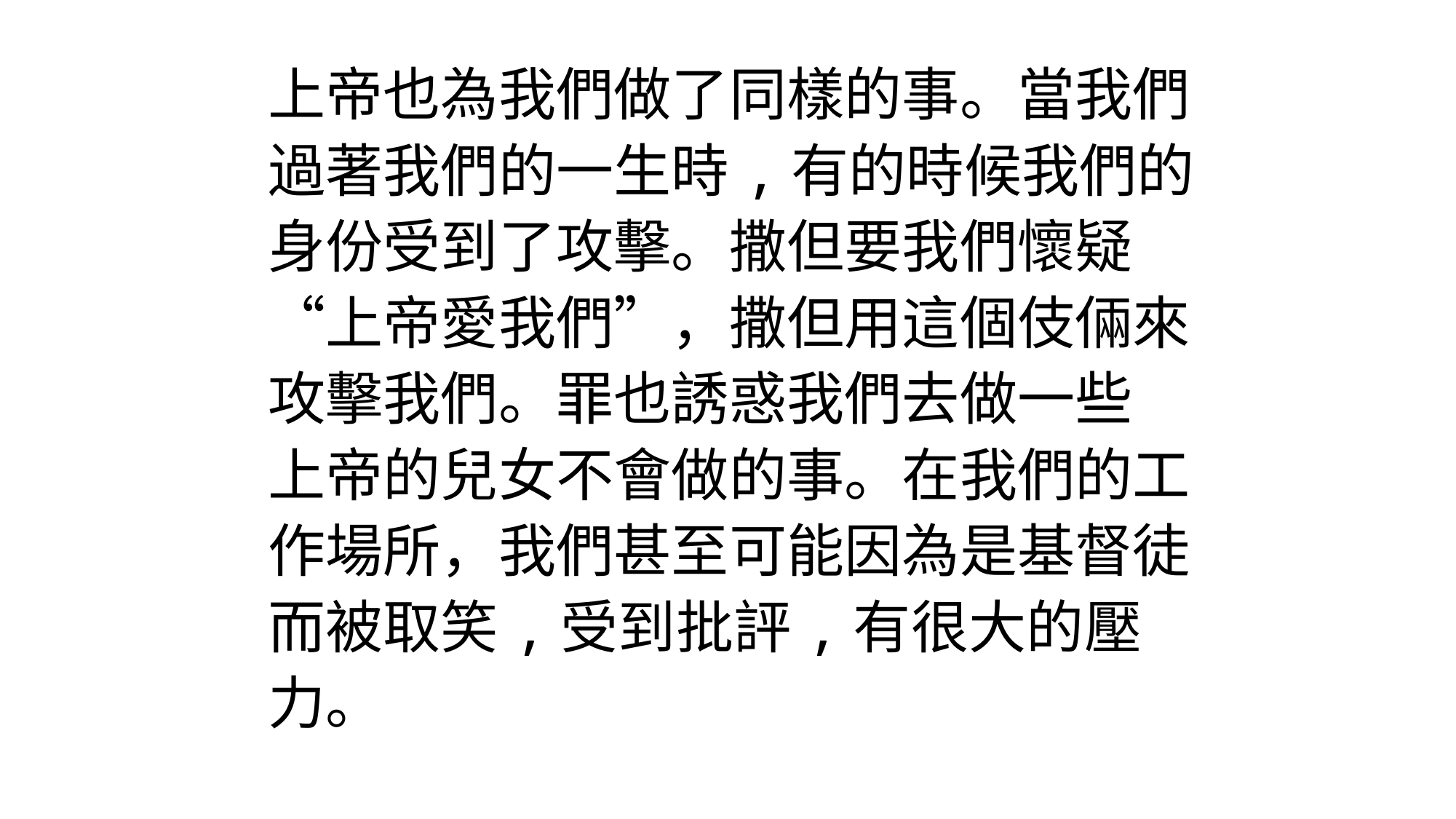

上帝也為我們做了同樣的事。當我們過著我們的一生時,有的時候我們的身份受到了攻擊。撒但要我們懷疑 “上帝愛我們”，撒但用這個伎倆來攻擊我們。罪也誘惑我們去做一些 上帝的兒女不會做的事。在我們的工作場所，我們甚至可能因為是基督徒而被取笑,受到批評,有很大的壓力。